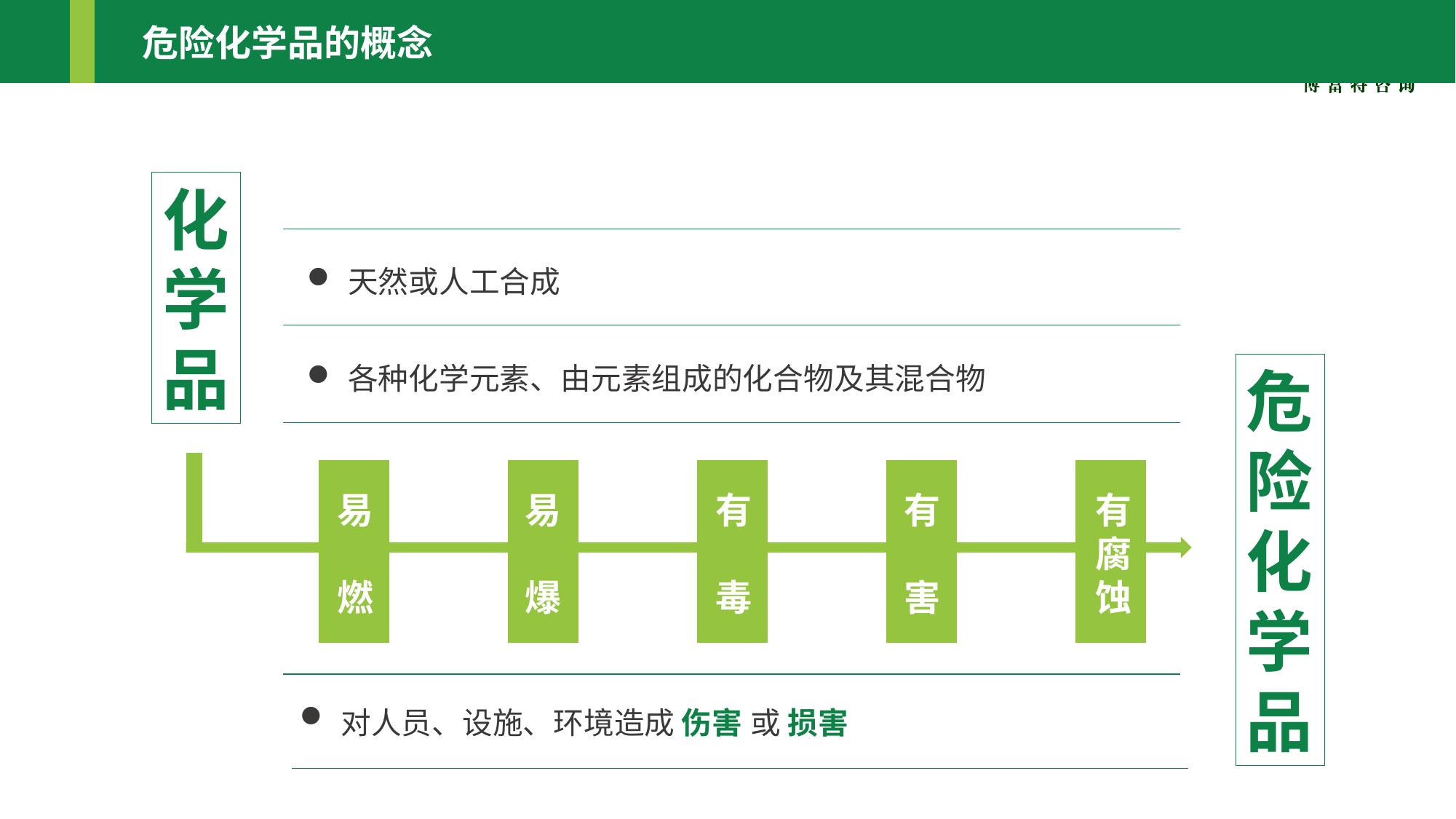

危险化学品的概念
化学品
天然或人工合成
各种化学元素、由元素组成的化合物及其混合物
危险化学品

易

燃
易

爆
有

毒
有

害
有腐蚀

对人员、设施、环境造成 伤害 或 损害